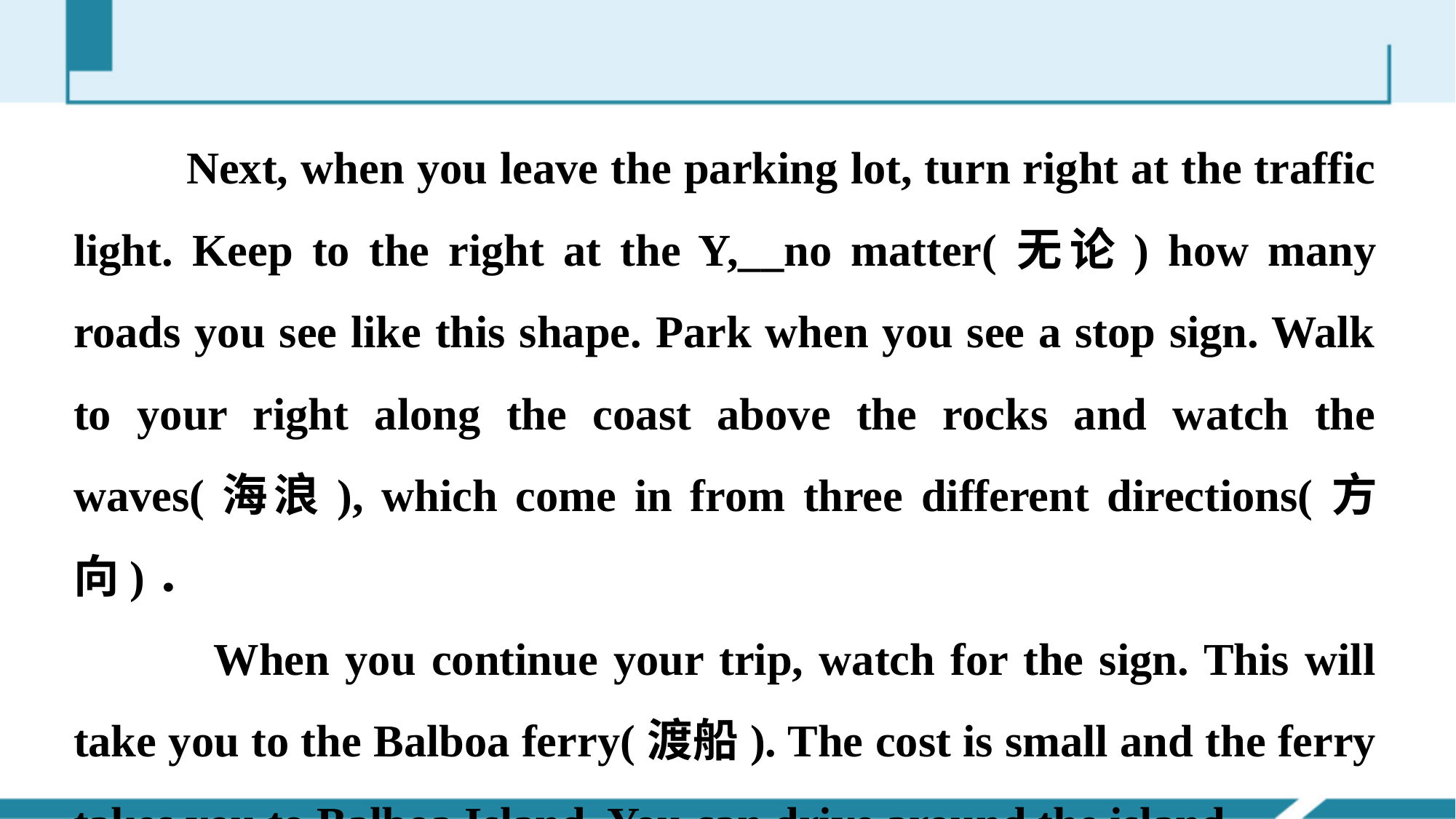

Next, when you leave the parking lot, turn right at the traffic light. Keep to the right at the Y,__no matter(无论) how many roads you see like this shape. Park when you see a stop sign. Walk to your right along the coast above the rocks and watch the waves(海浪), which come in from three different directions(方向)．
         When you continue your trip, watch for the sign. This will take you to the Balboa ferry(渡船). The cost is small and the ferry takes you to Balboa Island. You can drive around the island.